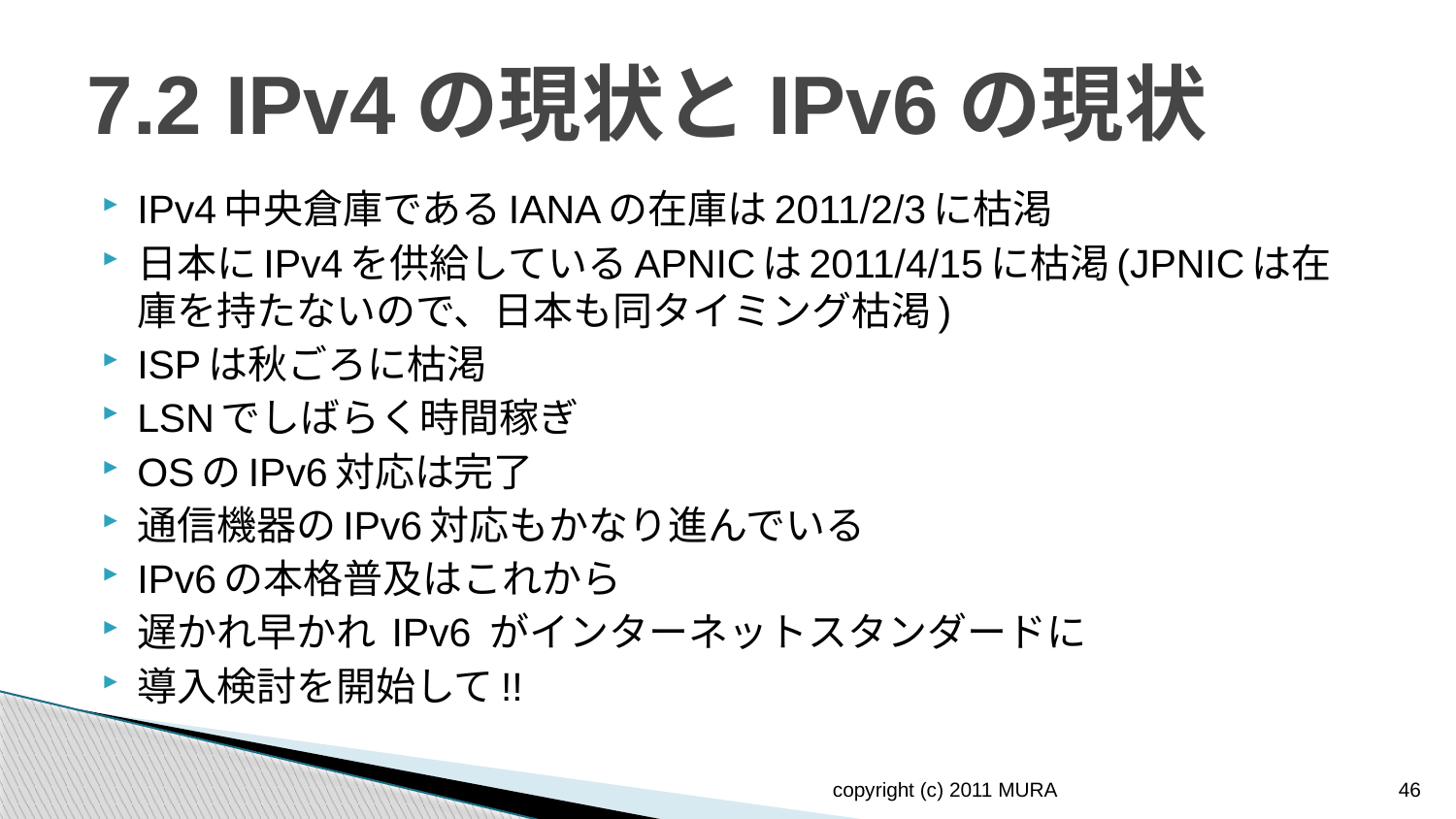

# 7.2 IPv4の現状とIPv6の現状
IPv4中央倉庫であるIANAの在庫は2011/2/3に枯渇
日本にIPv4を供給しているAPNICは2011/4/15に枯渇(JPNICは在庫を持たないので、日本も同タイミング枯渇)
ISPは秋ごろに枯渇
LSNでしばらく時間稼ぎ
OSのIPv6対応は完了
通信機器のIPv6対応もかなり進んでいる
IPv6の本格普及はこれから
遅かれ早かれ IPv6 がインターネットスタンダードに
導入検討を開始して!!
copyright (c) 2011 MURA
46